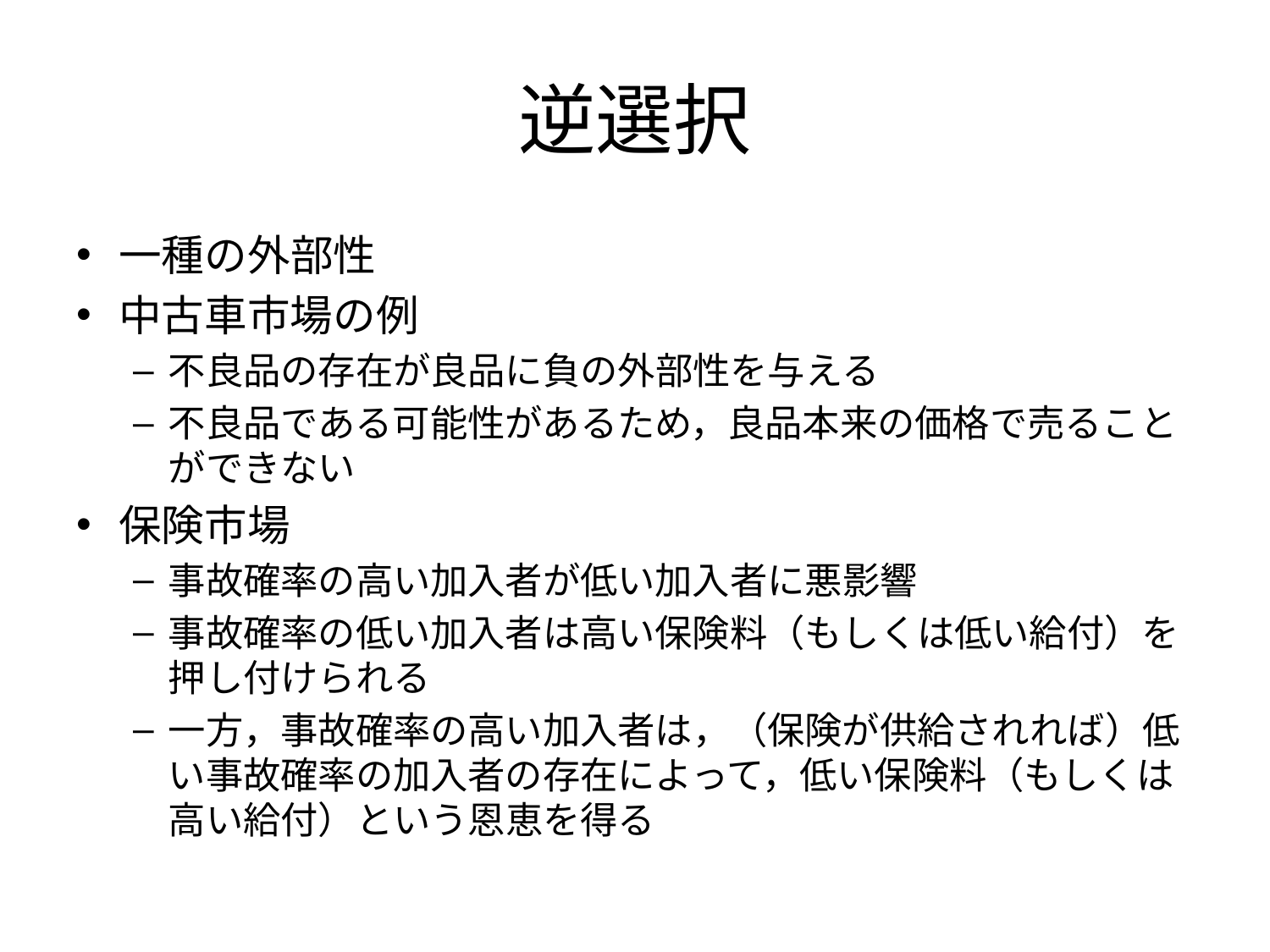

# 逆選択
一種の外部性
中古車市場の例
不良品の存在が良品に負の外部性を与える
不良品である可能性があるため，良品本来の価格で売ることができない
保険市場
事故確率の高い加入者が低い加入者に悪影響
事故確率の低い加入者は高い保険料（もしくは低い給付）を押し付けられる
一方，事故確率の高い加入者は，（保険が供給されれば）低い事故確率の加入者の存在によって，低い保険料（もしくは高い給付）という恩恵を得る